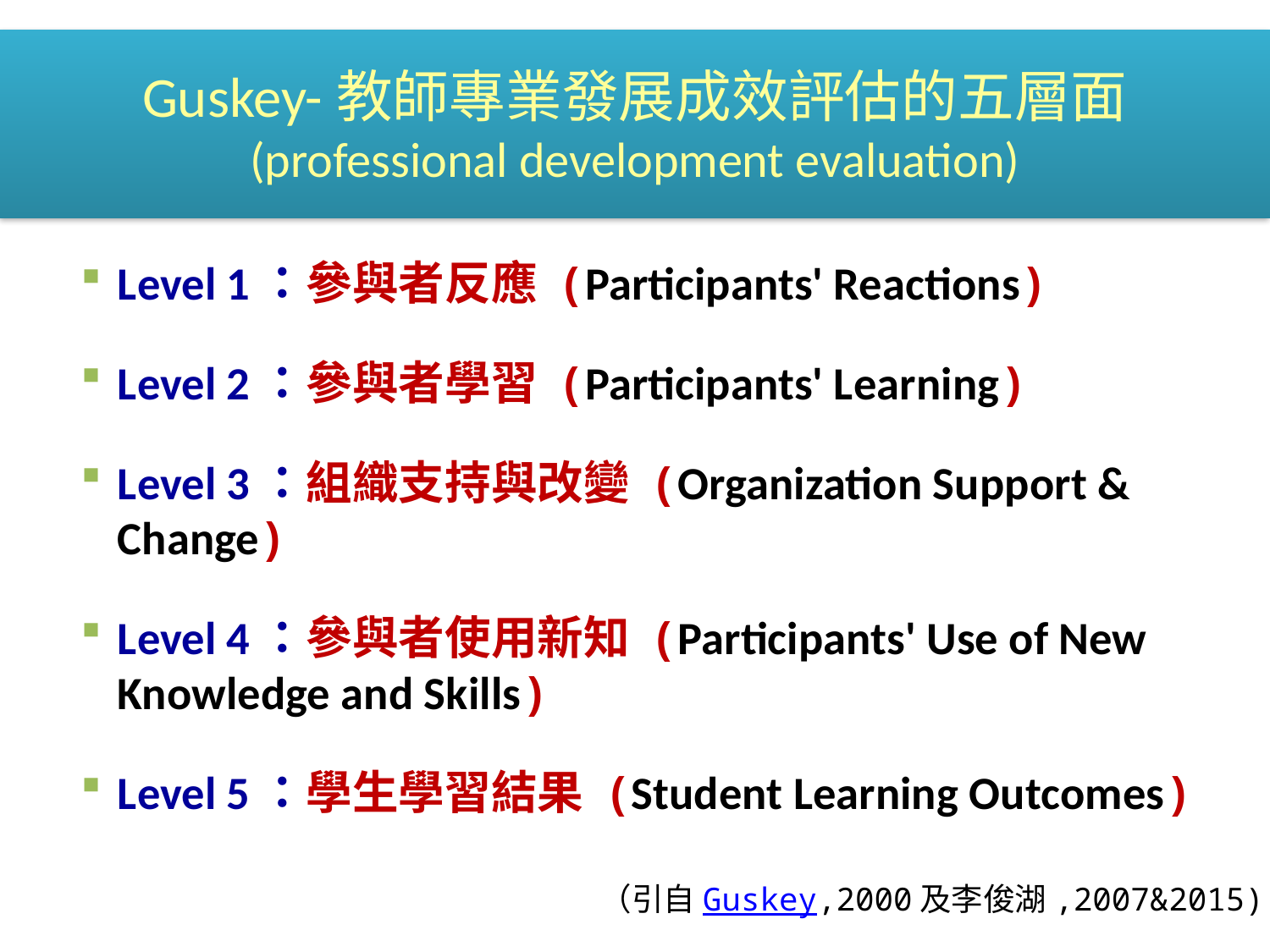

# Guskey-教師專業發展成效評估的五層面 (professional development evaluation)
Level 1：參與者反應 (Participants' Reactions)
Level 2：參與者學習 (Participants' Learning)
Level 3：組織支持與改變 (Organization Support & Change)
Level 4：參與者使用新知 (Participants' Use of New Knowledge and Skills)
Level 5：學生學習結果 (Student Learning Outcomes)
 （引自Guskey,2000及李俊湖,2007&2015)